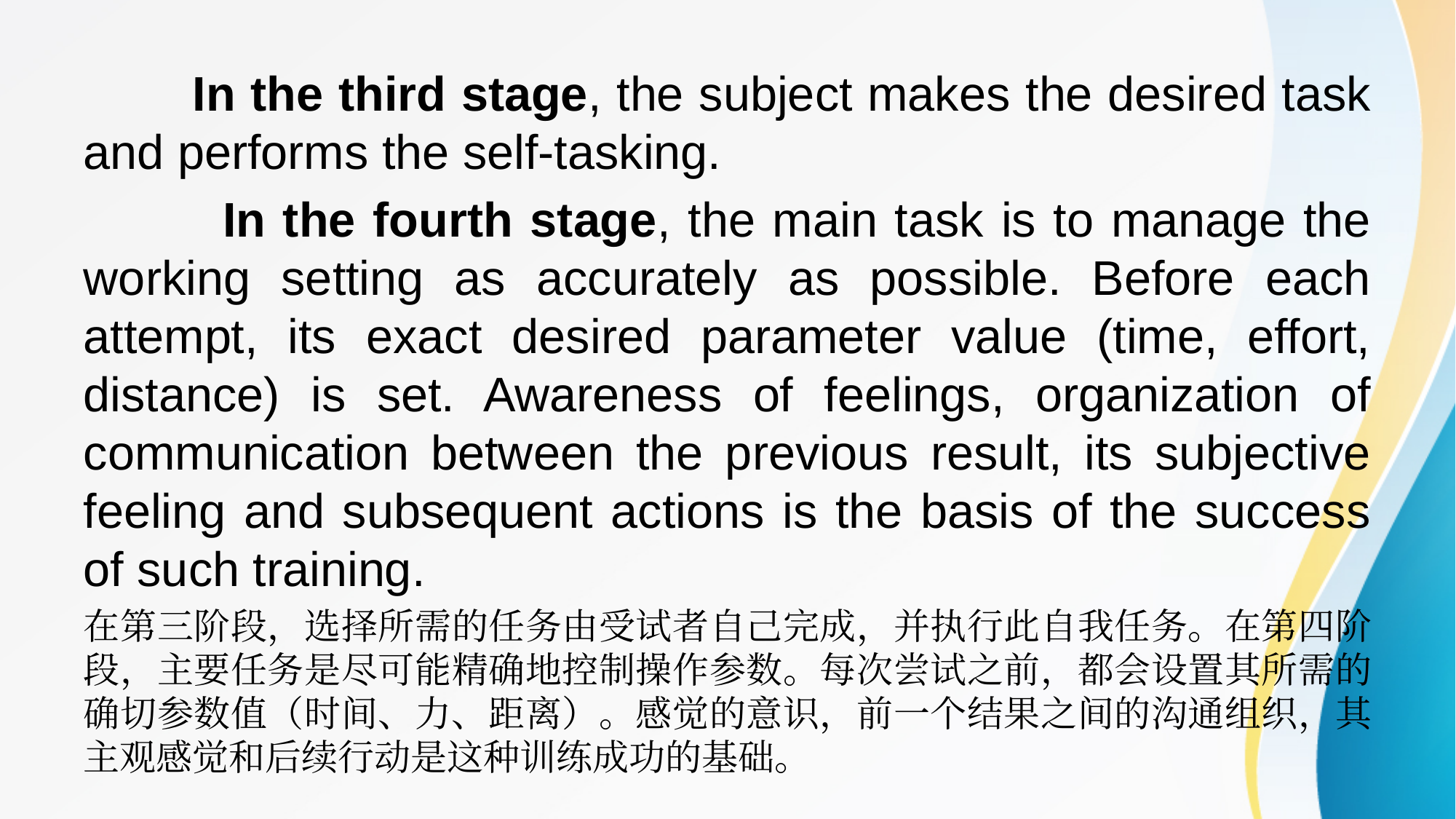

In the third stage, the subject makes the desired task and performs the self-tasking.
        In the fourth stage, the main task is to manage the working setting as accurately as possible. Before each attempt, its exact desired parameter value (time, effort, distance) is set. Awareness of feelings, organization of communication between the previous result, its subjective feeling and subsequent actions is the basis of the success of such training.
在第三阶段，选择所需的任务由受试者自己完成，并执行此自我任务。在第四阶段，主要任务是尽可能精确地控制操作参数。每次尝试之前，都会设置其所需的确切参数值（时间、力、距离）。感觉的意识，前一个结果之间的沟通组织，其主观感觉和后续行动是这种训练成功的基础。